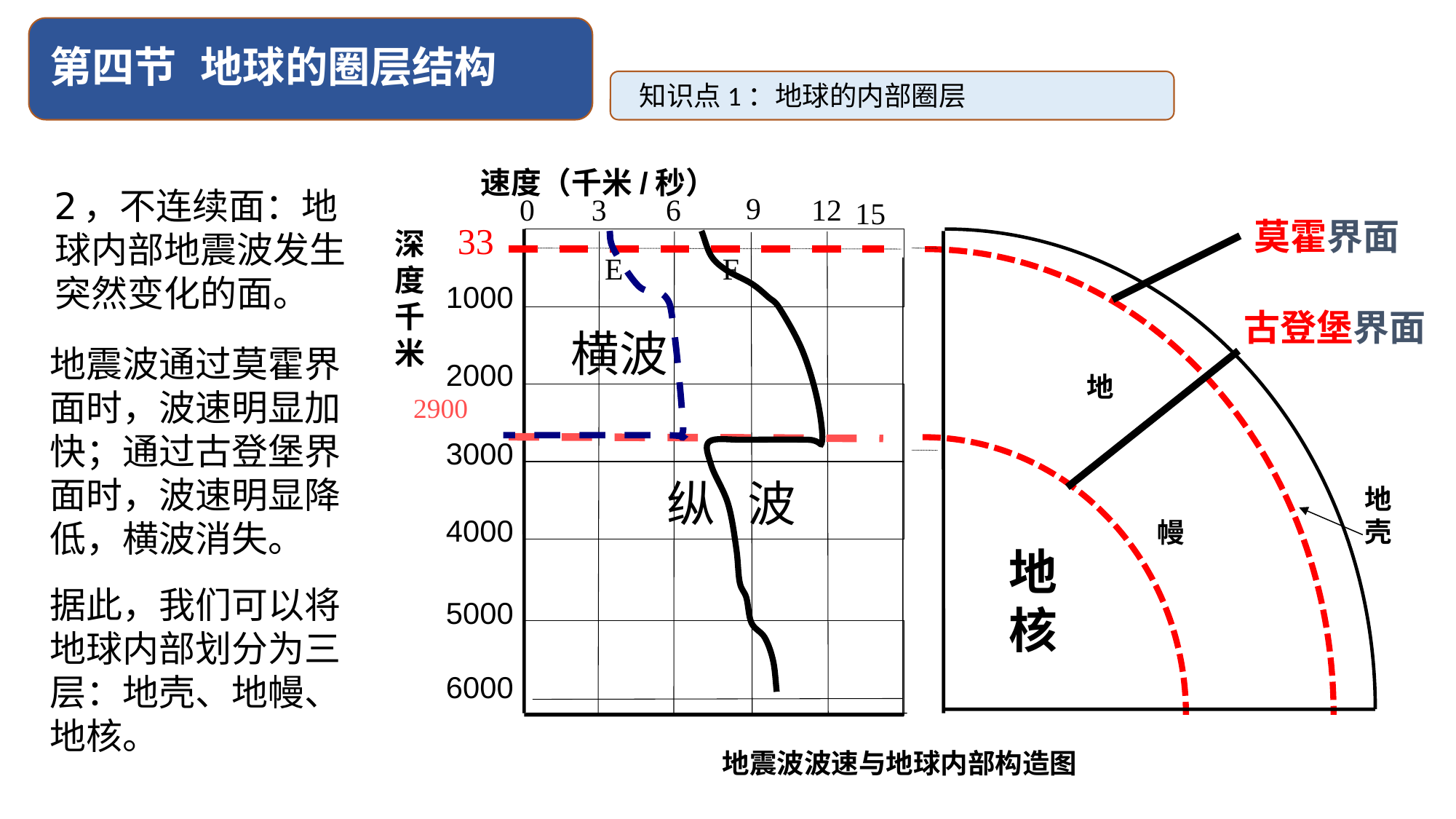

# 第四节  地球的圈层结构
知识点1：地球的内部圈层
速度（千米/秒）
9
3
6
12
0

E
F

1000
2000

3000

4000
5000

6000

   深
   度
   千
   米

2，不连续面：地球内部地震波发生突然变化的面。
15
  莫霍界面

33

古登堡界面
横波
地震波通过莫霍界面时，波速明显加快；通过古登堡界面时，波速明显降低，横波消失。

地
幔
2900

纵   波
地壳

地核
据此，我们可以将地球内部划分为三层：地壳、地幔、地核。
地震波波速与地球内部构造图